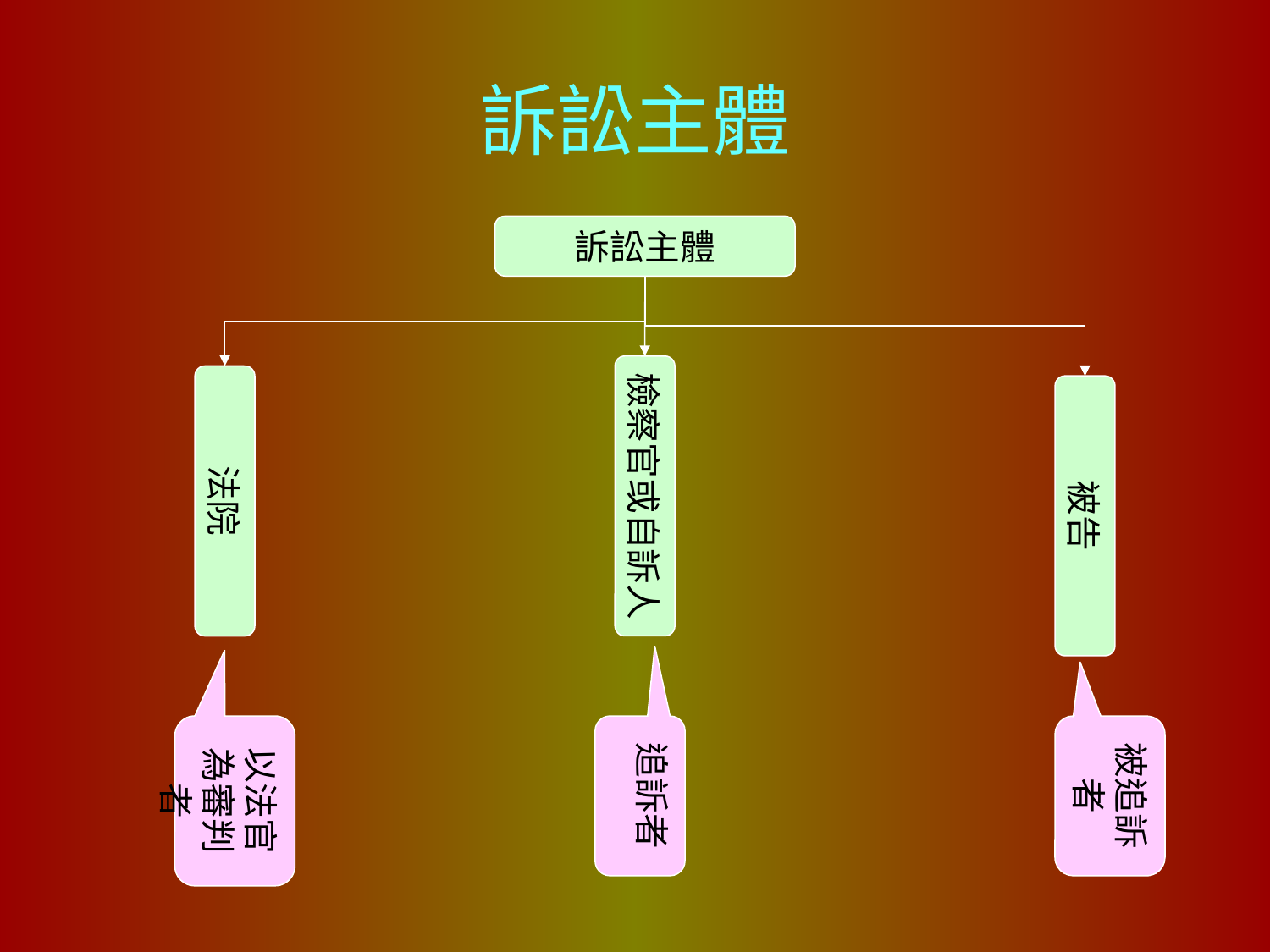

# 訴訟主體
訴訟主體
檢察官或自訴人
法院
被告
以法官為審判者
追訴者
被追訴者